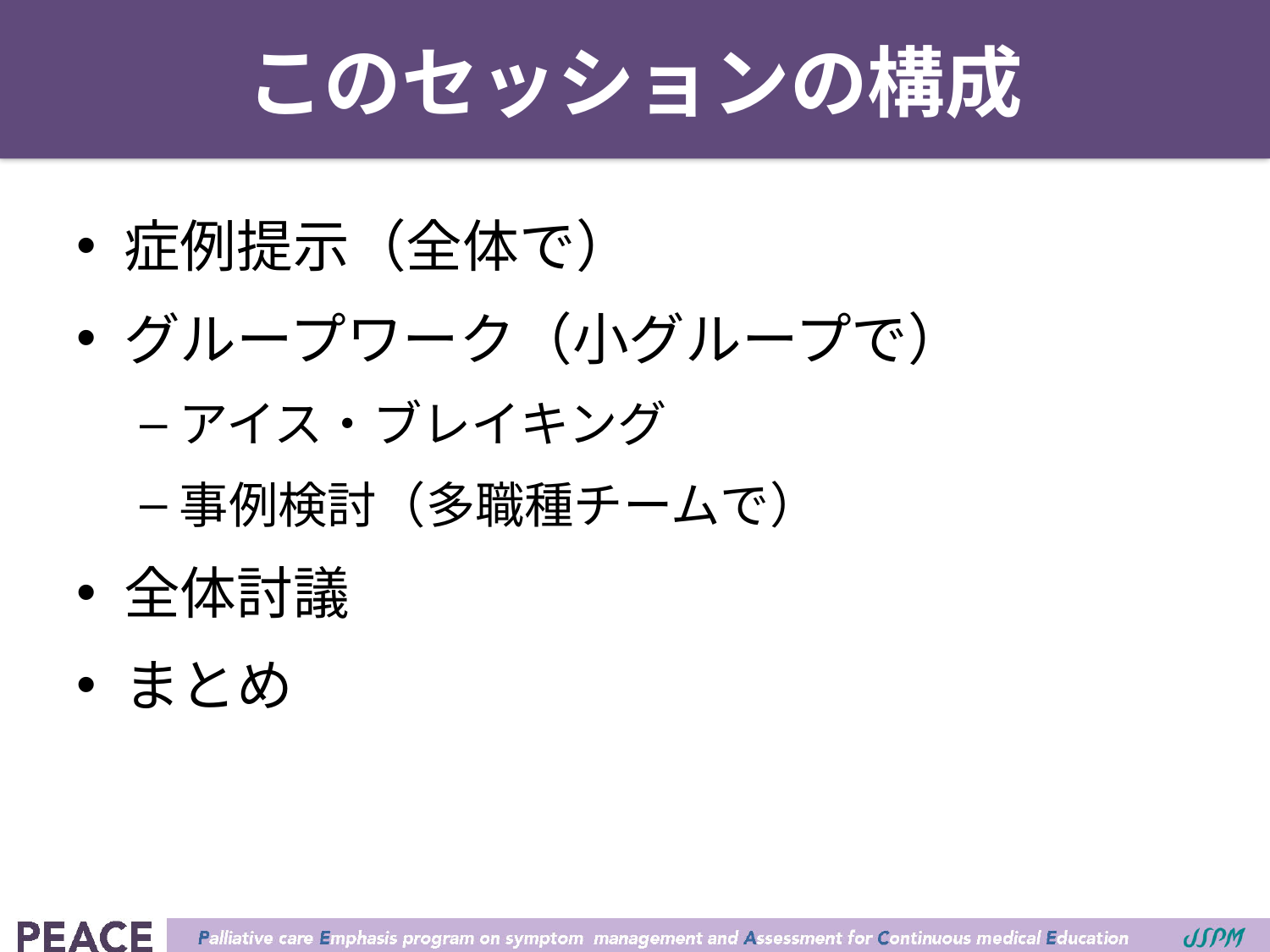

# このセッションの構成
症例提示（全体で）
グループワーク（小グループで）
アイス・ブレイキング
事例検討（多職種チームで）
全体討議
まとめ